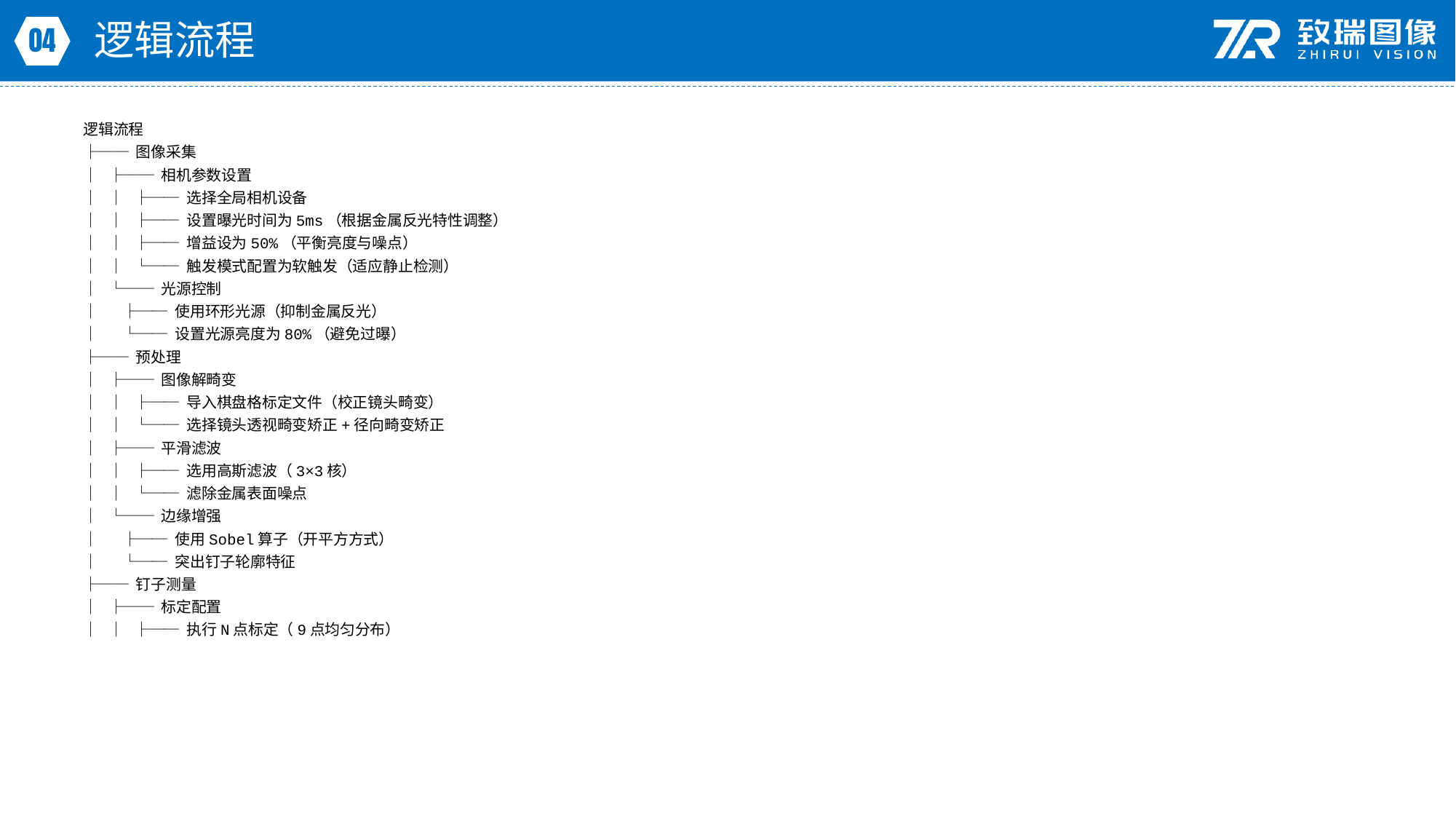

逻辑流程
04

逻辑流程
├── 图像采集
│   ├── 相机参数设置
│   │   ├── 选择全局相机设备
│   │   ├── 设置曝光时间为5ms（根据金属反光特性调整）
│   │   ├── 增益设为50%（平衡亮度与噪点）
│   │   └── 触发模式配置为软触发（适应静止检测）
│   └── 光源控制
│       ├── 使用环形光源（抑制金属反光）
│       └── 设置光源亮度为80%（避免过曝）
├── 预处理
│   ├── 图像解畸变
│   │   ├── 导入棋盘格标定文件（校正镜头畸变）
│   │   └── 选择镜头透视畸变矫正+径向畸变矫正
│   ├── 平滑滤波
│   │   ├── 选用高斯滤波（3×3核）
│   │   └── 滤除金属表面噪点
│   └── 边缘增强
│       ├── 使用Sobel算子（开平方方式）
│       └── 突出钉子轮廓特征
├── 钉子测量
│   ├── 标定配置
│   │   ├── 执行N点标定（9点均匀分布）